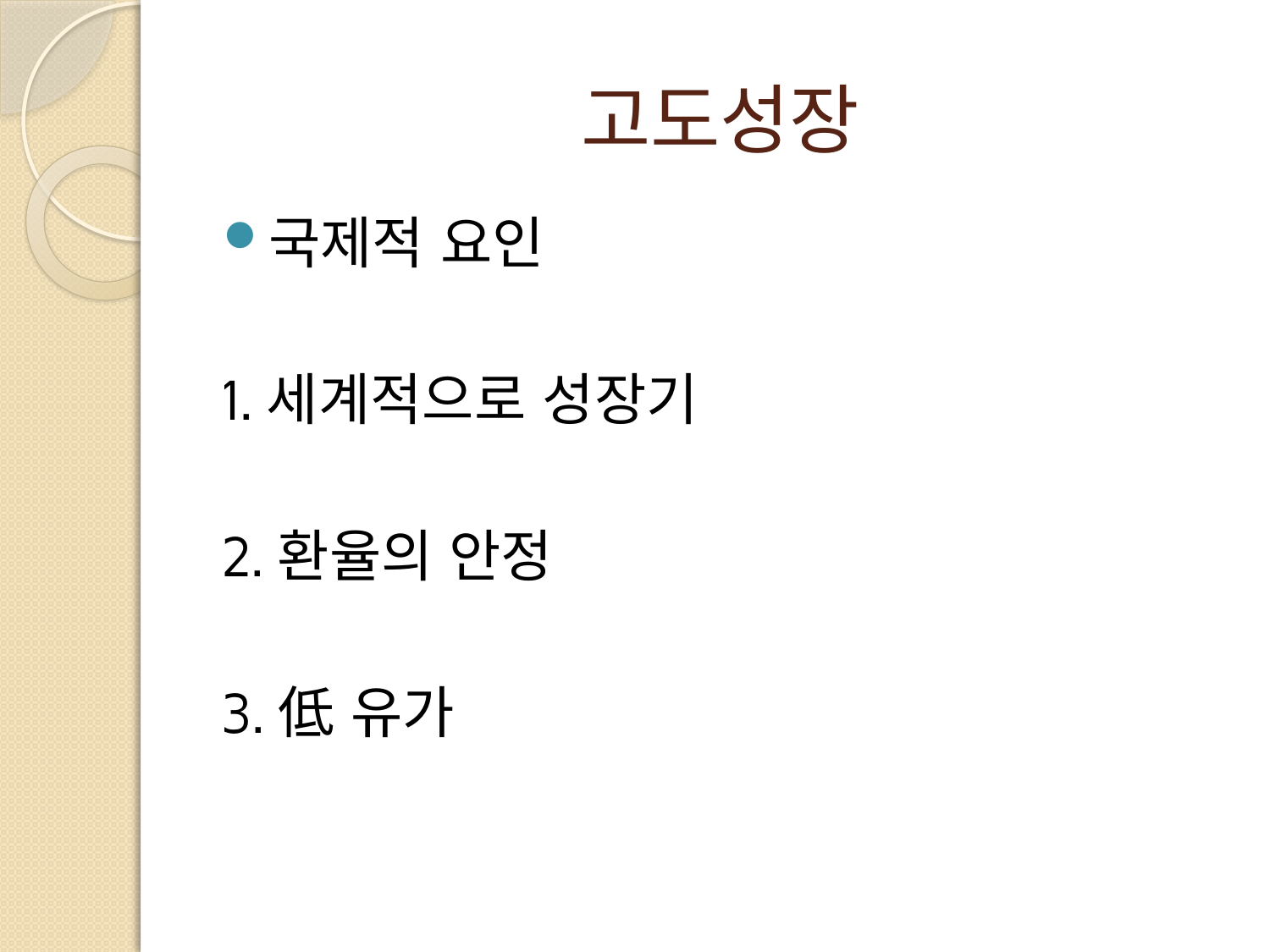

# 고도성장
국제적 요인

1.세계적으로 성장기

2.환율의 안정

3.低 유가